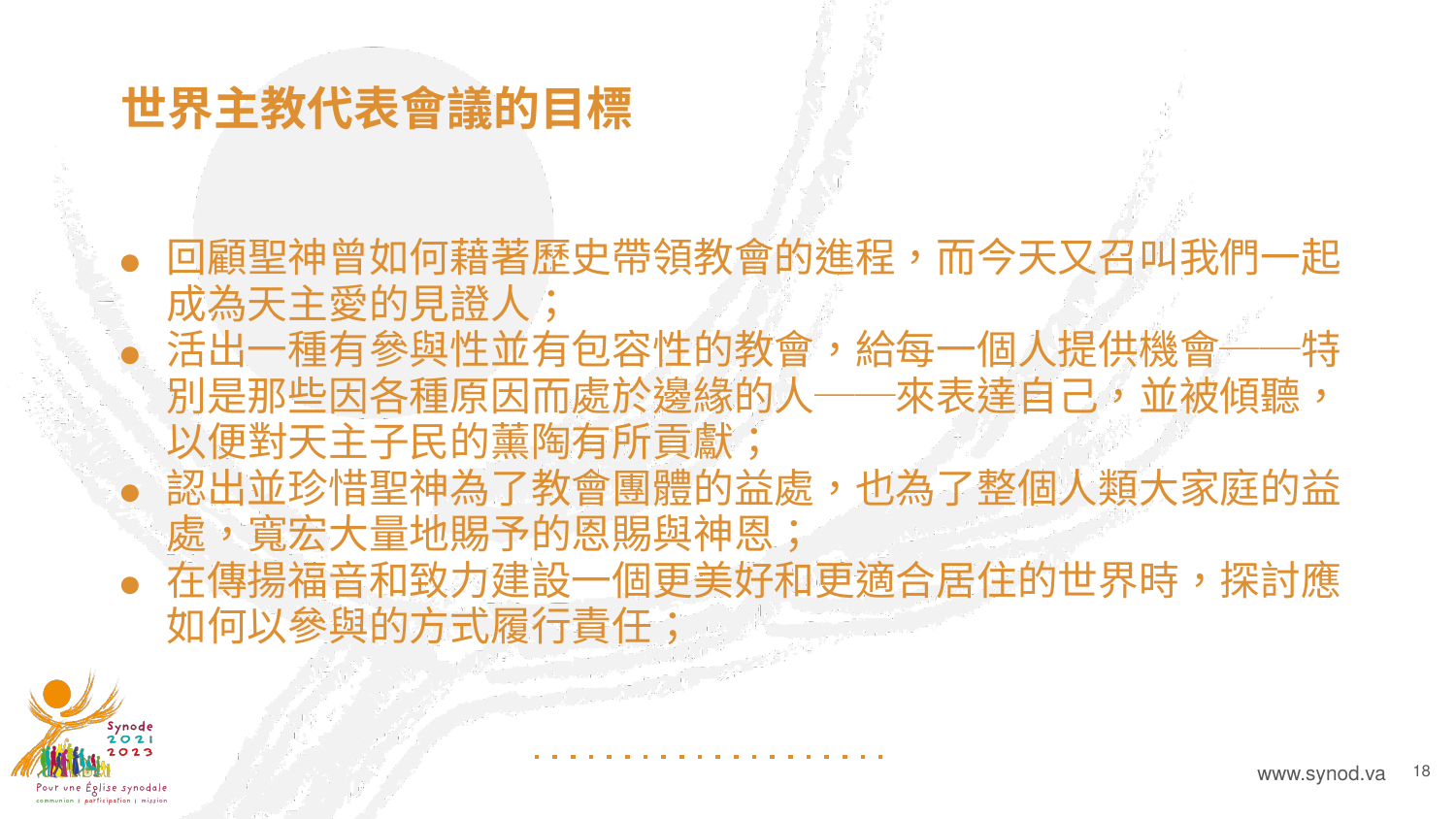

# 世界主教代表會議的目標
回顧聖神曾如何藉著歷史帶領教會的進程，而今天又召叫我們一起成為天主愛的見證人；
活出一種有參與性並有包容性的教會，給每一個人提供機會──特別是那些因各種原因而處於邊緣的人──來表達自己，並被傾聽，以便對天主子民的薰陶有所貢獻；
認出並珍惜聖神為了教會團體的益處，也為了整個人類大家庭的益處，寬宏大量地賜予的恩賜與神恩；
在傳揚福音和致力建設一個更美好和更適合居住的世界時，探討應如何以參與的方式履行責任；
18